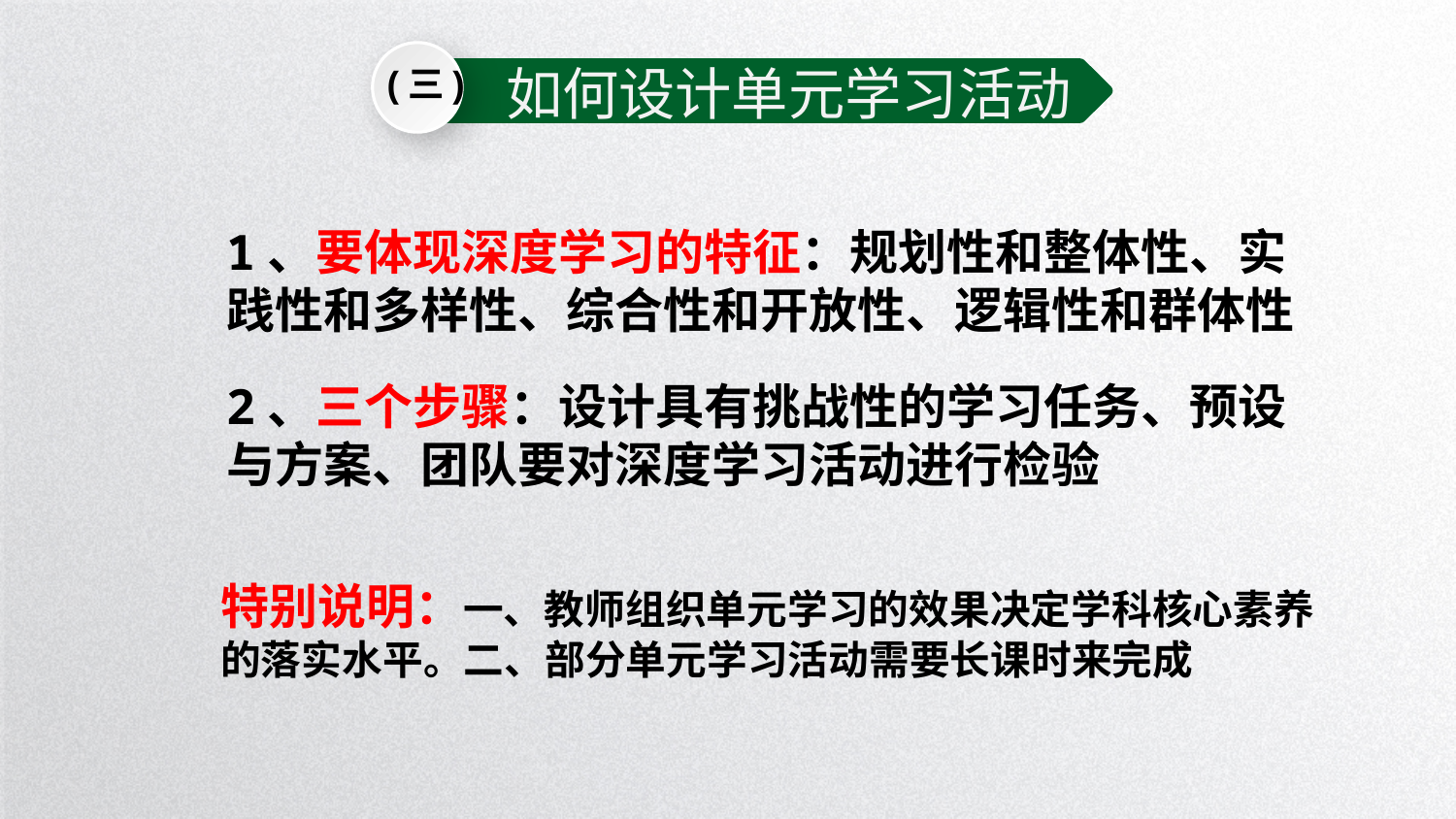

(三)

如何设计单元学习活动
1、要体现深度学习的特征：规划性和整体性、实践性和多样性、综合性和开放性、逻辑性和群体性
2、三个步骤：设计具有挑战性的学习任务、预设与方案、团队要对深度学习活动进行检验
特别说明：一、教师组织单元学习的效果决定学科核心素养  的落实水平。二、部分单元学习活动需要长课时来完成